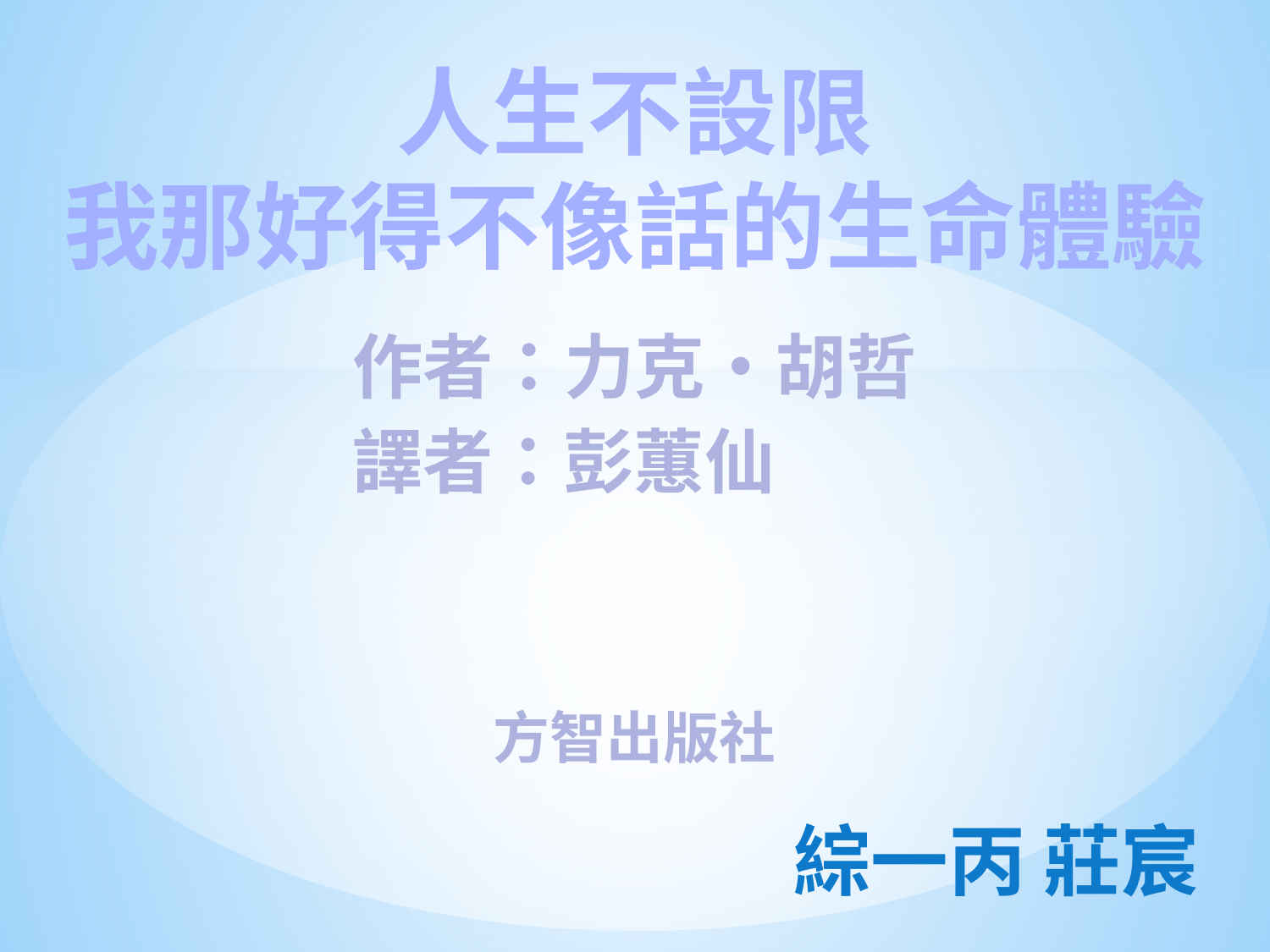

人生不設限
我那好得不像話的生命體驗
作者：力克‧胡哲
譯者：彭蕙仙
方智出版社
綜一丙 莊宸